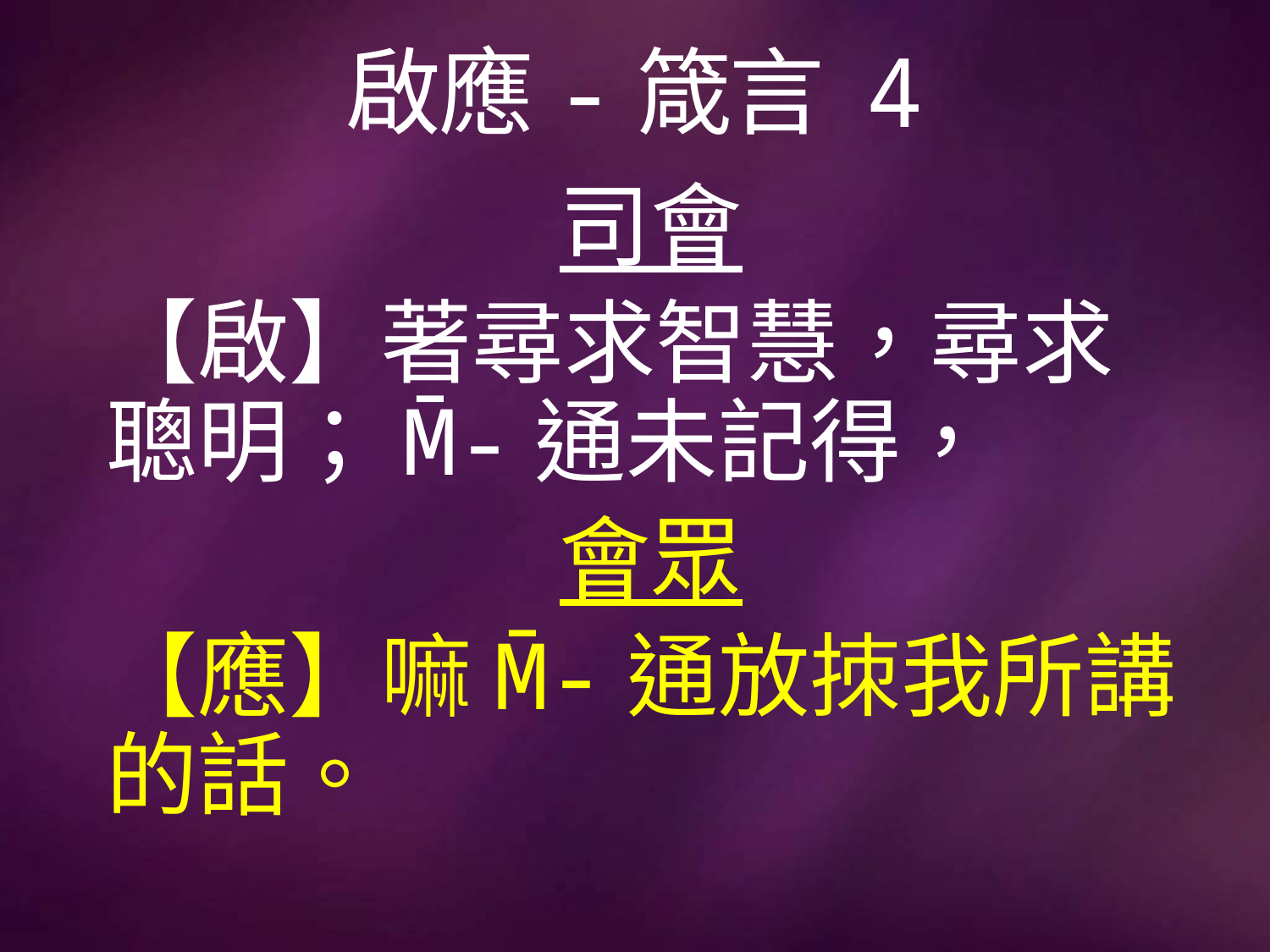

# 啟應-箴言 4
司會
【啟】著尋求智慧，尋求聰明；M̄-通未記得，
會眾
【應】嘛M̄-通放拺我所講的話。